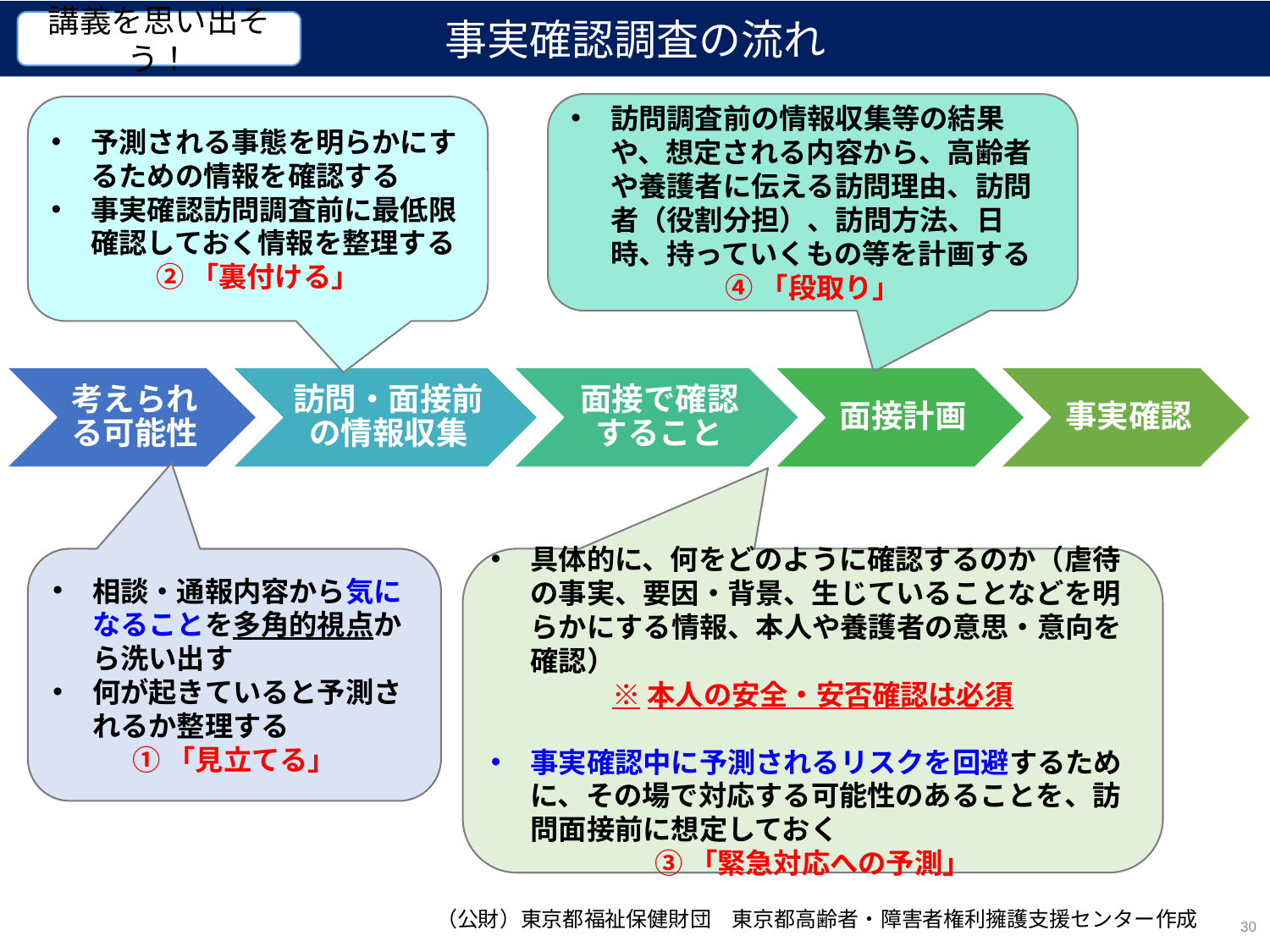

事実確認調査の流れ
講義を思い出そう！
訪問調査前の情報収集等の結果や、想定される内容から、高齢者や養護者に伝える訪問理由、訪問者（役割分担）、訪問方法、日時、持っていくもの等を計画する
④「段取り」
予測される事態を明らかにするための情報を確認する
事実確認訪問調査前に最低限確認しておく情報を整理する
②「裏付ける」
考えられる可能性
訪問・面接前の情報収集
面接で確認すること
面接計画
事実確認

相談・通報内容から気になることを多角的視点から洗い出す
何が起きていると予測されるか整理する
①「見立てる」
具体的に、何をどのように確認するのか（虐待の事実、要因・背景、生じていることなどを明らかにする情報、本人や養護者の意思・意向を確認）
※本人の安全・安否確認は必須

事実確認中に予測されるリスクを回避するために、その場で対応する可能性のあることを、訪問面接前に想定しておく
③「緊急対応への予測」
（公財）東京都福祉保健財団　東京都高齢者・障害者権利擁護支援センター作成
30